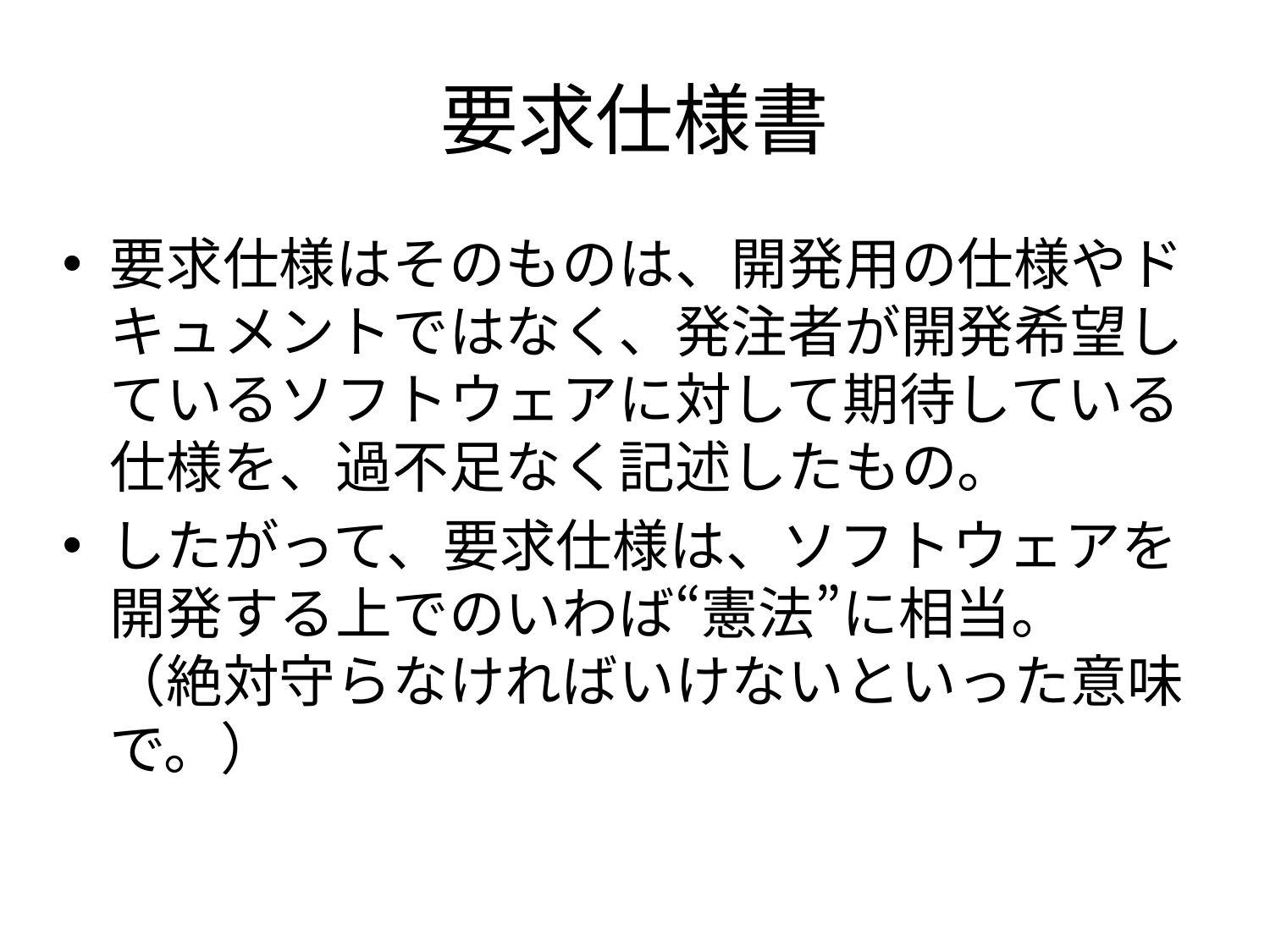

# 要求仕様書
要求仕様はそのものは、開発用の仕様やドキュメントではなく、発注者が開発希望しているソフトウェアに対して期待している仕様を、過不足なく記述したもの。
したがって、要求仕様は、ソフトウェアを開発する上でのいわば“憲法”に相当。
（絶対守らなければいけないといった意味で。）